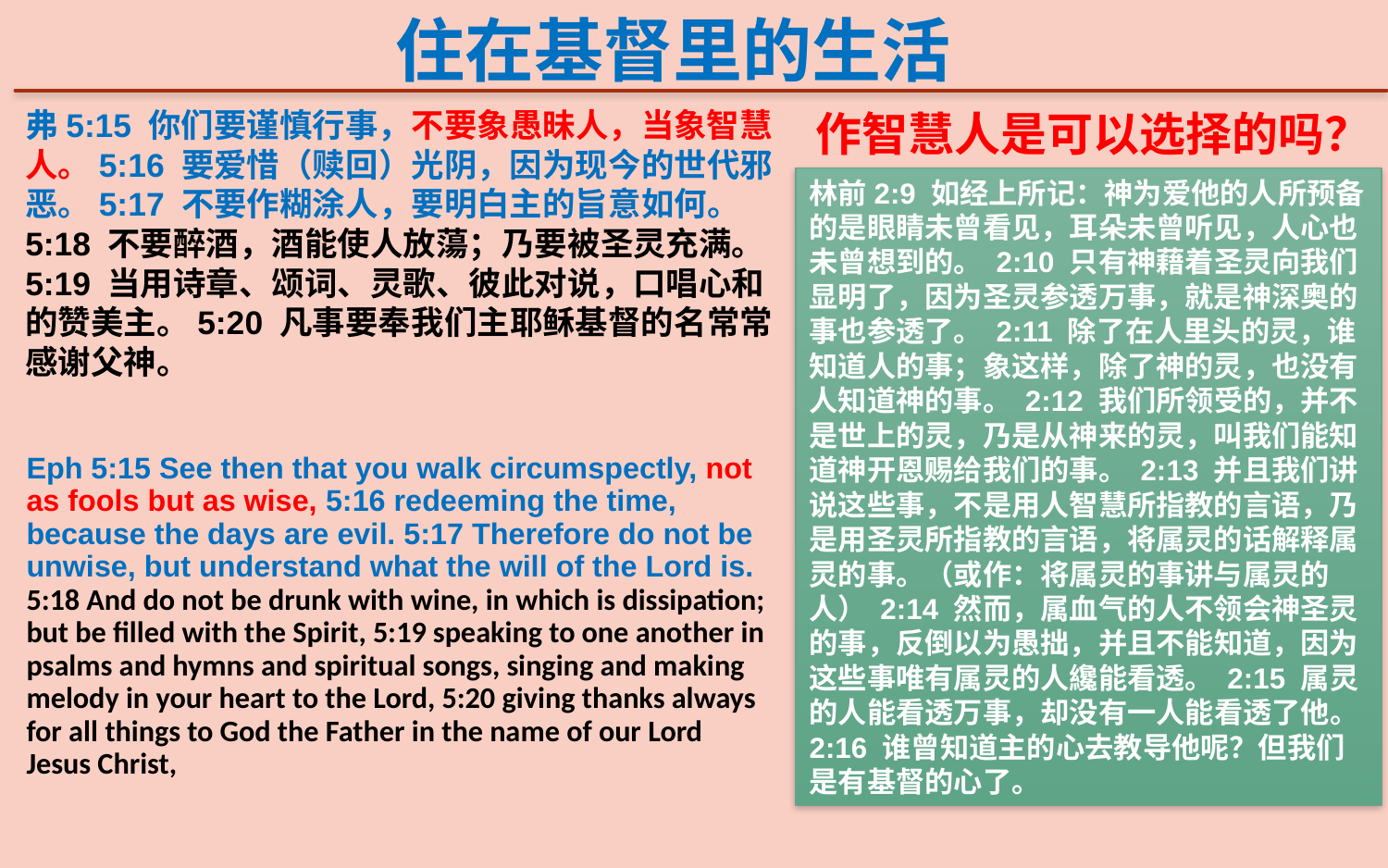

住在基督里的生活
作智慧人是可以选择的吗？
弗5:15 你们要谨慎行事，不要象愚昧人，当象智慧人。5:16 要爱惜（赎回）光阴，因为现今的世代邪恶。5:17 不要作糊涂人，要明白主的旨意如何。 5:18 不要醉酒，酒能使人放蕩；乃要被圣灵充满。5:19 当用诗章、颂词、灵歌、彼此对说，口唱心和的赞美主。5:20 凡事要奉我们主耶稣基督的名常常感谢父神。
林前2:9 如经上所记：神为爱他的人所预备的是眼睛未曾看见，耳朵未曾听见，人心也未曾想到的。 2:10 只有神藉着圣灵向我们显明了，因为圣灵参透万事，就是神深奥的事也参透了。 2:11 除了在人里头的灵，谁知道人的事；象这样，除了神的灵，也没有人知道神的事。 2:12 我们所领受的，并不是世上的灵，乃是从神来的灵，叫我们能知道神开恩赐给我们的事。 2:13 并且我们讲说这些事，不是用人智慧所指教的言语，乃是用圣灵所指教的言语，将属灵的话解释属灵的事。（或作：将属灵的事讲与属灵的人） 2:14 然而，属血气的人不领会神圣灵的事，反倒以为愚拙，并且不能知道，因为这些事唯有属灵的人纔能看透。 2:15 属灵的人能看透万事，却没有一人能看透了他。 2:16 谁曾知道主的心去教导他呢？但我们是有基督的心了。
Eph 5:15 See then that you walk circumspectly, not as fools but as wise, 5:16 redeeming the time, because the days are evil. 5:17 Therefore do not be unwise, but understand what the will of the Lord is. 5:18 And do not be drunk with wine, in which is dissipation; but be filled with the Spirit, 5:19 speaking to one another in psalms and hymns and spiritual songs, singing and making melody in your heart to the Lord, 5:20 giving thanks always for all things to God the Father in the name of our Lord Jesus Christ,